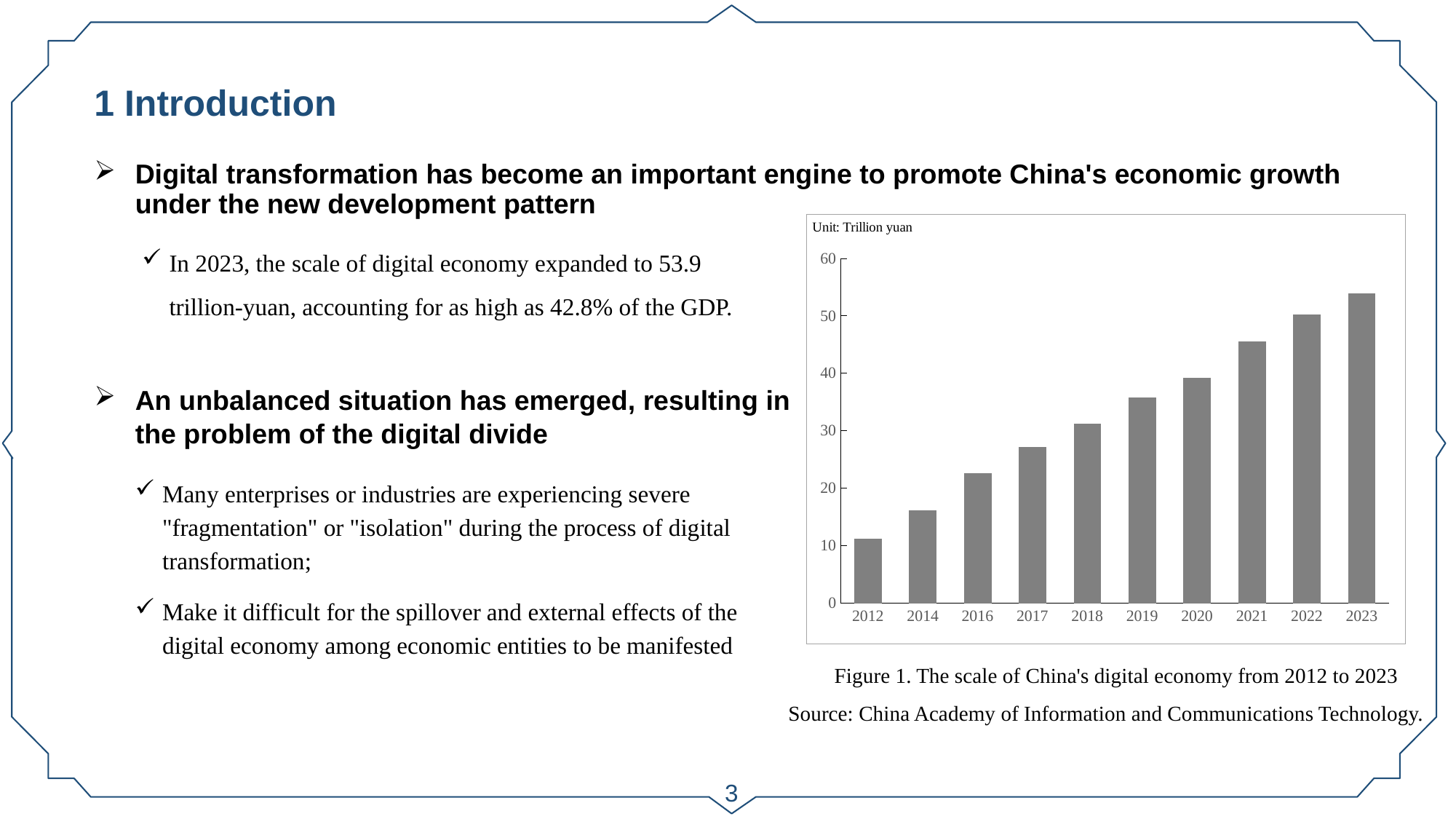

1 Introduction
Digital transformation has become an important engine to promote China's economic growth under the new development pattern

### Chart

| Category | 中国数字经济规模 |
|---|---|
| 2012 | 11.2 |
| 2014 | 16.2 |
| 2016 | 22.6 |
| 2017 | 27.2 |
| 2018 | 31.3 |
| 2019 | 35.8 |
| 2020 | 39.2 |
| 2021 | 45.5 |
| 2022 | 50.2 |
| 2023 | 53.9 |
In 2023, the scale of digital economy expanded to 53.9 trillion-yuan, accounting for as high as 42.8% of the GDP.
An unbalanced situation has emerged, resulting in the problem of the digital divide
Many enterprises or industries are experiencing severe "fragmentation" or "isolation" during the process of digital transformation;
Make it difficult for the spillover and external effects of the digital economy among economic entities to be manifested
Figure 1. The scale of China's digital economy from 2012 to 2023
Source: China Academy of Information and Communications Technology.
3